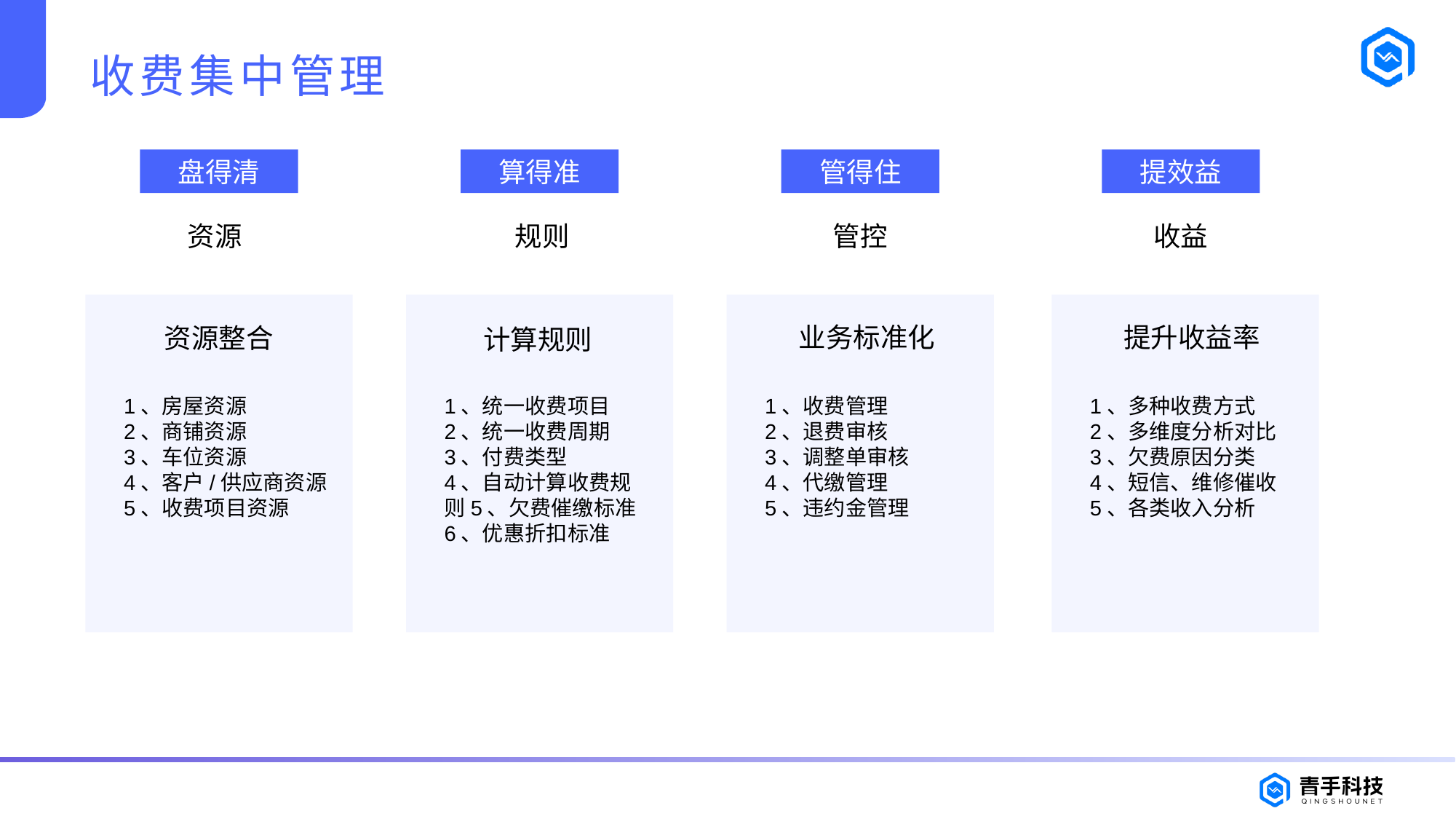

# 收费集中管理
盘得清
算得准
管得住
提效益
资源
规则
管控
收益

业务标准化
提升收益率
资源整合
计算规则
1、房屋资源
2、商铺资源
3、车位资源
4、客户/供应商资源
5、收费项目资源
1、统一收费项目
2、统一收费周期
3、付费类型
4、自动计算收费规则5、欠费催缴标准
6、优惠折扣标准
1、收费管理
2、退费审核
3、调整单审核
4、代缴管理
5、违约金管理
1、多种收费方式
2、多维度分析对比
3、欠费原因分类
4、短信、维修催收
5、各类收入分析